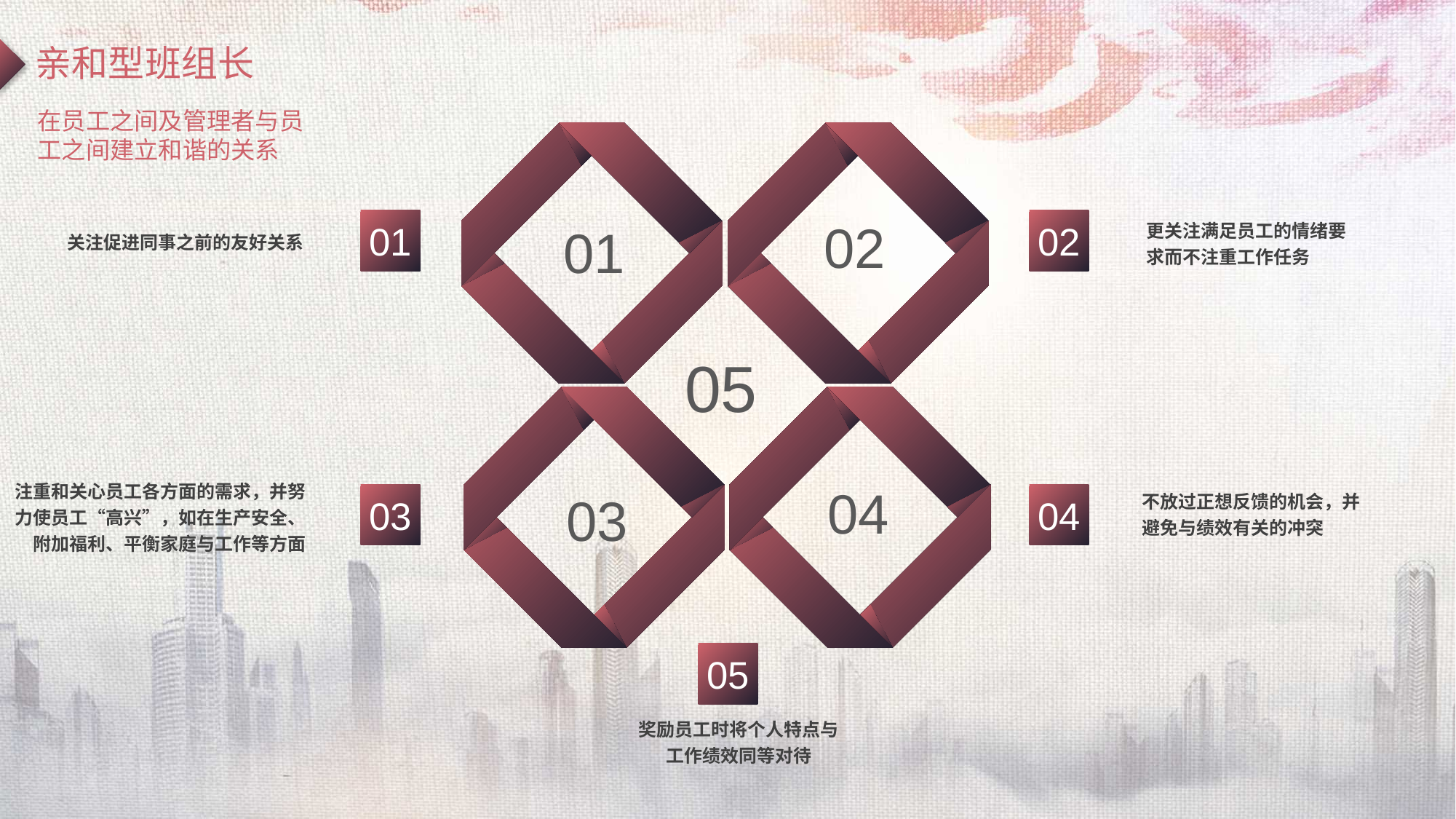

亲和型班组长

在员工之间及管理者与员工之间建立和谐的关系

02
01
04
03
更关注满足员工的情绪要求而不注重工作任务
01
02
关注促进同事之前的友好关系
05
注重和关心员工各方面的需求，并努力使员工“高兴”，如在生产安全、附加福利、平衡家庭与工作等方面
不放过正想反馈的机会，并避免与绩效有关的冲突
03
04
05
奖励员工时将个人特点与工作绩效同等对待